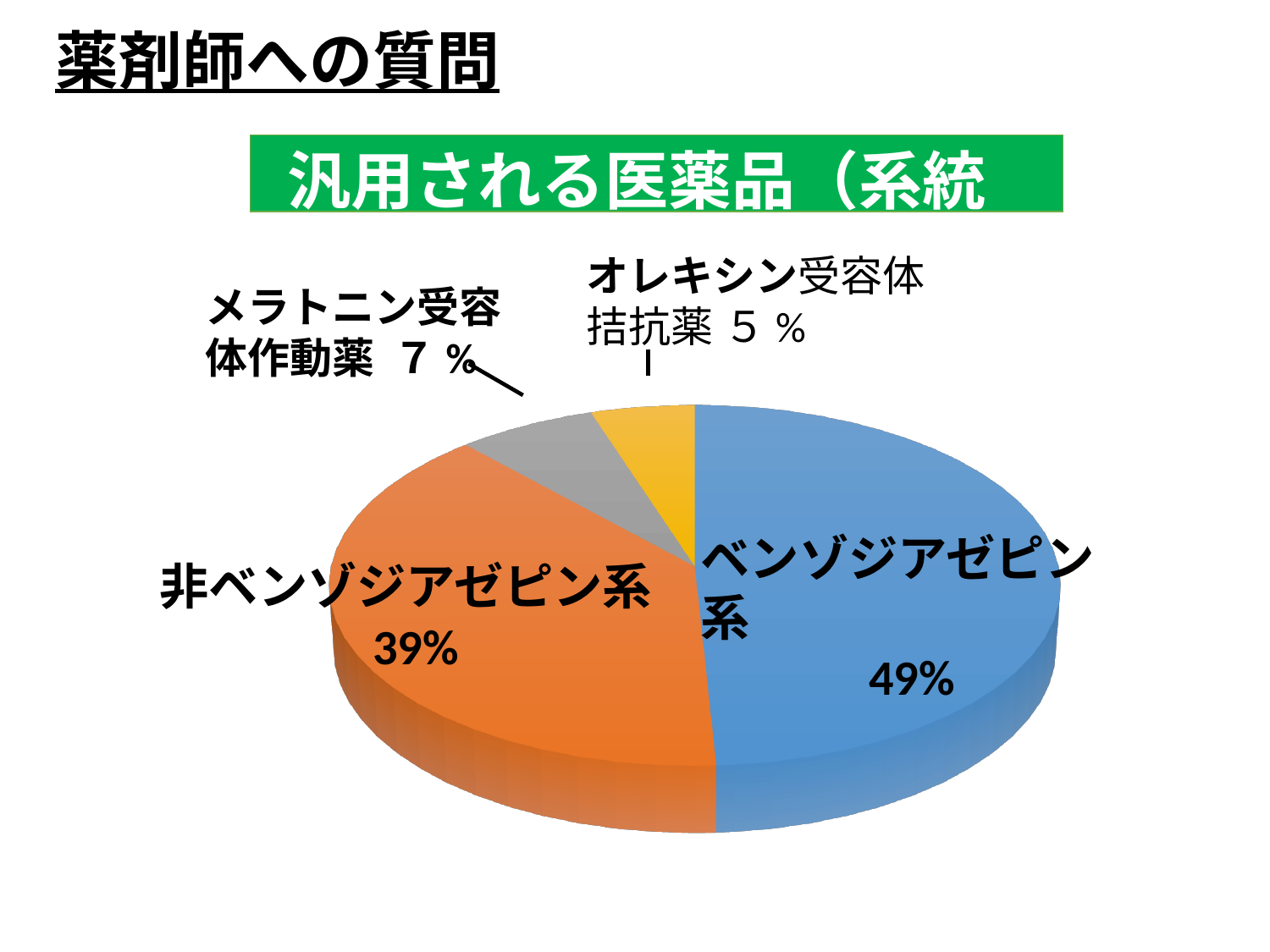

薬剤師への質問

汎用される医薬品（系統別）

[unsupported chart]

オレキシン受容体拮抗薬 ５%
メラトニン受容体作動薬  ７%
ベンゾジアゼピン系
               49%
非ベンゾジアゼピン系
                   39%